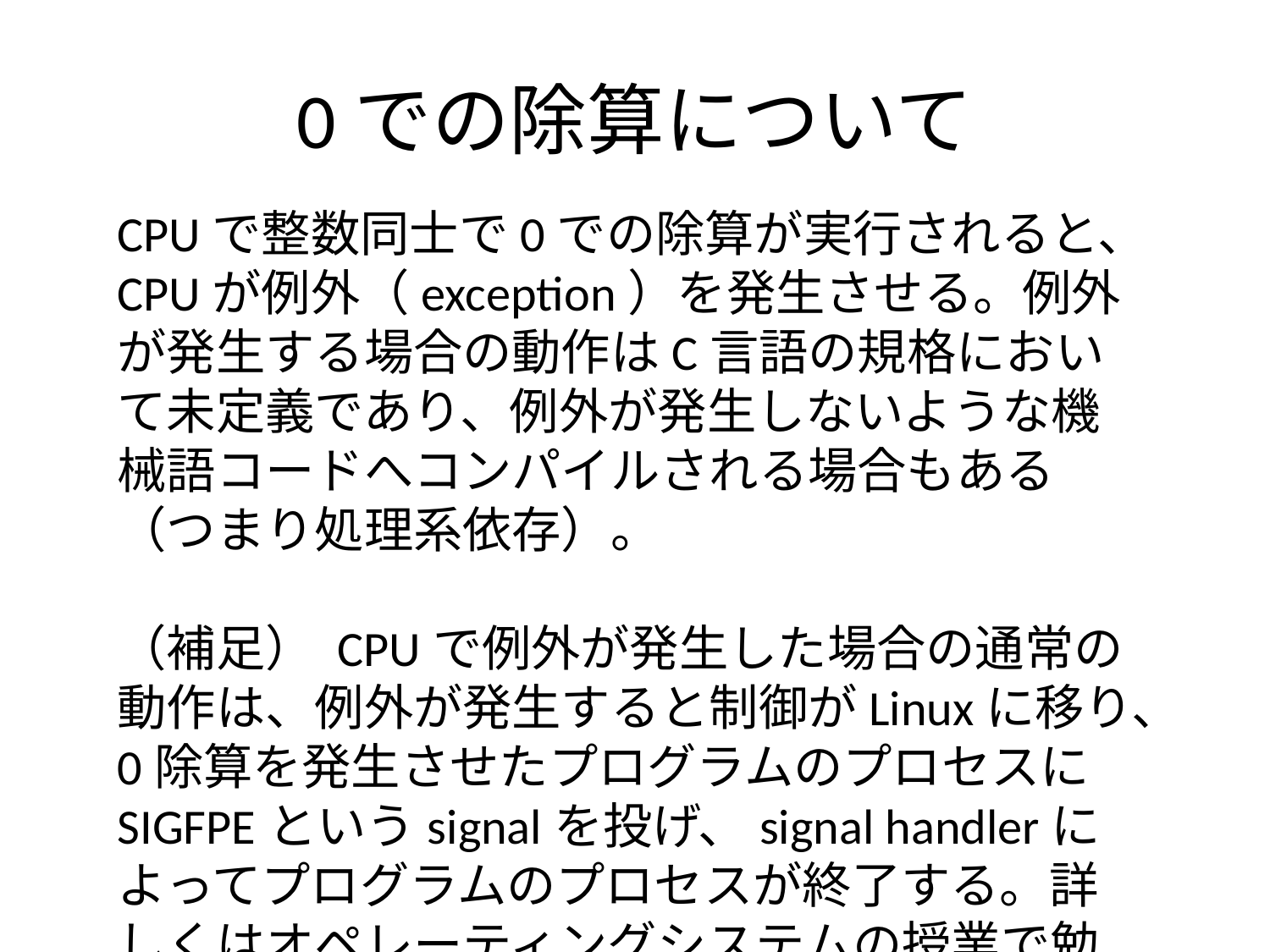

# 0での除算について
CPUで整数同士で0での除算が実行されると、CPUが例外（exception）を発生させる。例外が発生する場合の動作はC言語の規格において未定義であり、例外が発生しないような機械語コードへコンパイルされる場合もある（つまり処理系依存）。

（補足） CPUで例外が発生した場合の通常の動作は、例外が発生すると制御がLinuxに移り、0除算を発生させたプログラムのプロセスにSIGFPEというsignalを投げ、signal handlerによってプログラムのプロセスが終了する。詳しくはオペレーティングシステムの授業で勉強してください。